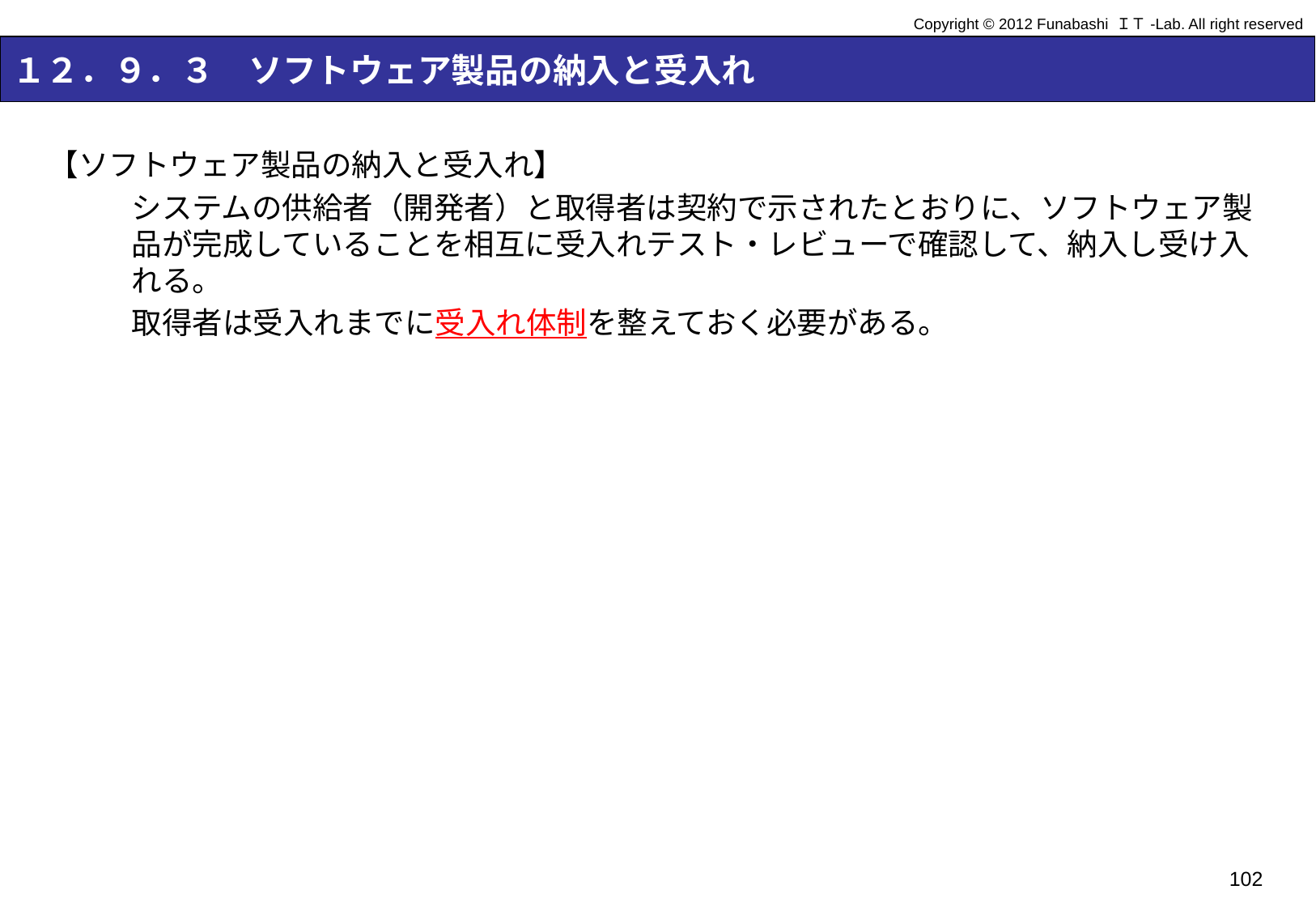

Copyright © 2012 Funabashi ＩＴ-Lab. All right reserved
# １２．９．３　ソフトウェア製品の納入と受入れ
【ソフトウェア製品の納入と受入れ】
システムの供給者（開発者）と取得者は契約で示されたとおりに、ソフトウェア製品が完成していることを相互に受入れテスト・レビューで確認して、納入し受け入れる。
取得者は受入れまでに受入れ体制を整えておく必要がある。
102